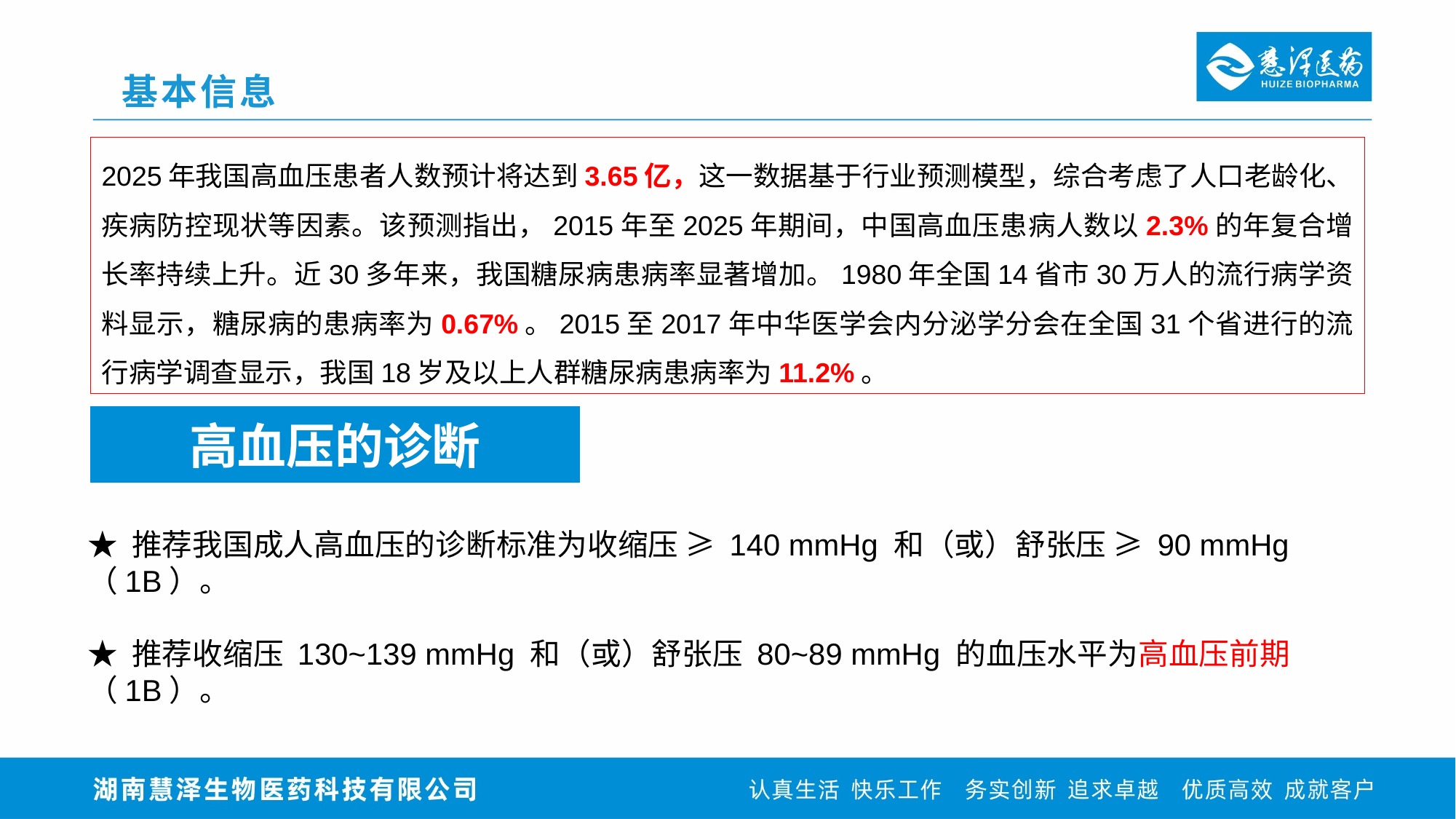

基本信息
2025年我国高血压患者人数预计将达到‌3.65亿‌，这一数据基于行业预测模型，综合考虑了人口老龄化、疾病防控现状等因素。该预测指出，2015年至2025年期间，中国高血压患病人数以2.3%的年复合增长率持续上升。近30多年来，我国糖尿病患病率显著增加。1980年全国14省市30万人的流行病学资料显示，糖尿病的患病率为0.67%。2015至2017年中华医学会内分泌学分会在全国31个省进行的流行病学调查显示，我国18岁及以上人群糖尿病患病率为11.2%。
高血压的诊断
★ 推荐我国成人高血压的诊断标准为收缩压 ≥ 140 mmHg 和（或）舒张压 ≥ 90 mmHg（1B）。

★ 推荐收缩压 130~139 mmHg 和（或）舒张压 80~89 mmHg 的血压水平为高血压前期（1B）。